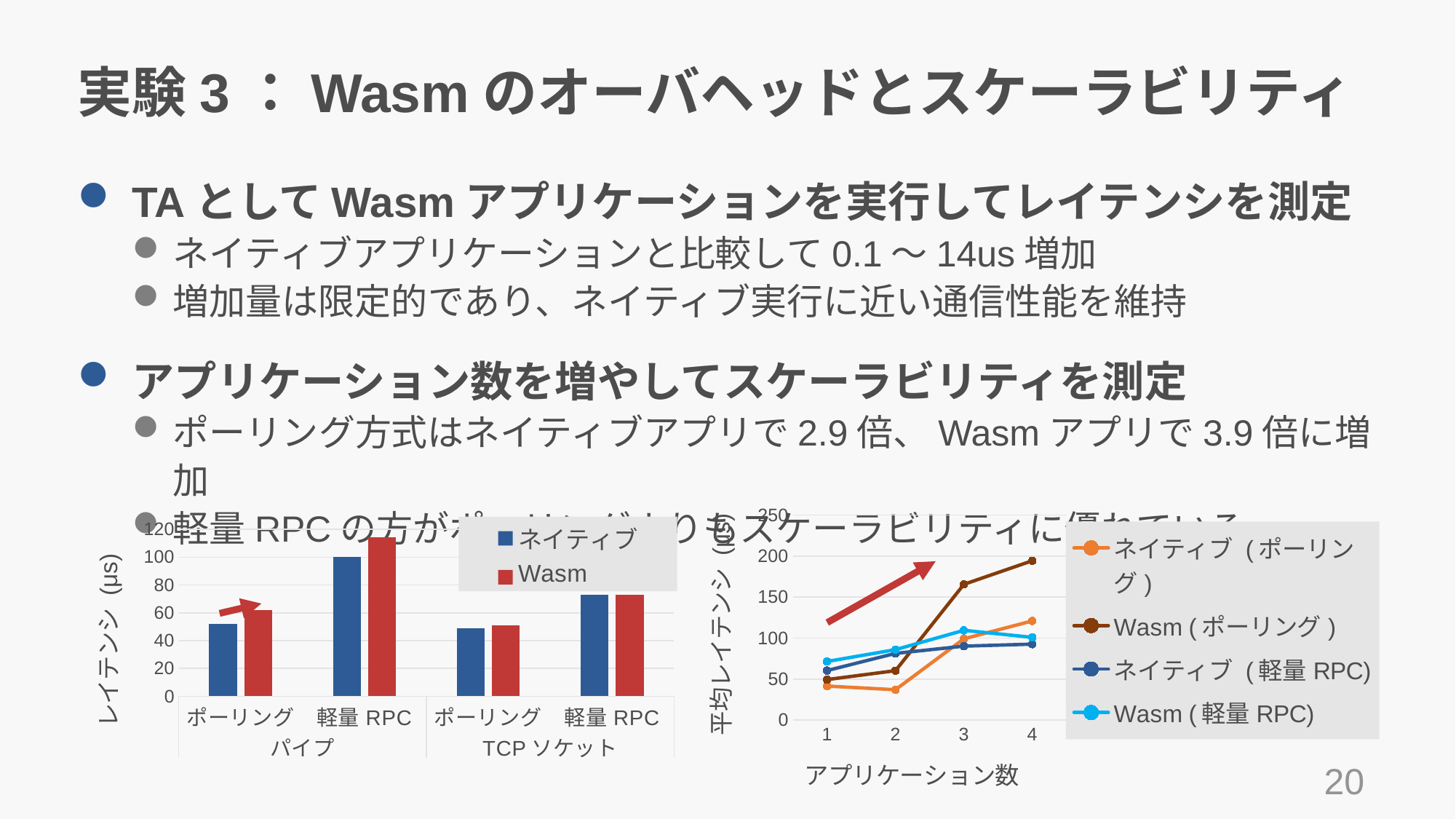

# 実験3：Wasmのオーバヘッドとスケーラビリティ
TAとしてWasmアプリケーションを実行してレイテンシを測定
ネイティブアプリケーションと比較して0.1〜14us増加
増加量は限定的であり、ネイティブ実行に近い通信性能を維持
アプリケーション数を増やしてスケーラビリティを測定
ポーリング方式はネイティブアプリで2.9倍、Wasmアプリで3.9倍に増加
軽量RPCの方がポーリングよりもスケーラビリティに優れている

### Chart

| Category | ネイティブ | Wasm |
|---|---|---|
| ポーリング | 51.988 | 62.068 |
| 軽量RPC | 100.25 | 114.272 |
| ポーリング | 48.913 | 50.738 |
| 軽量RPC | 72.882 | 72.988 |

### Chart

| Category | ネイティブ (ポーリング) | Wasm (ポーリング) | ネイティブ (軽量RPC) | Wasm (軽量RPC) |
|---|---|---|---|---|
| 1 | 41.501 | 49.396 | 60.42 | 71.467 |
| 2 | 37.062 | 60.281 | 81.299 | 85.9055 |
| 3 | 99.143 | 165.478333 | 90.205 | 109.473333 |
| 4 | 120.90775 | 194.24575 | 92.622 | 100.92775 |